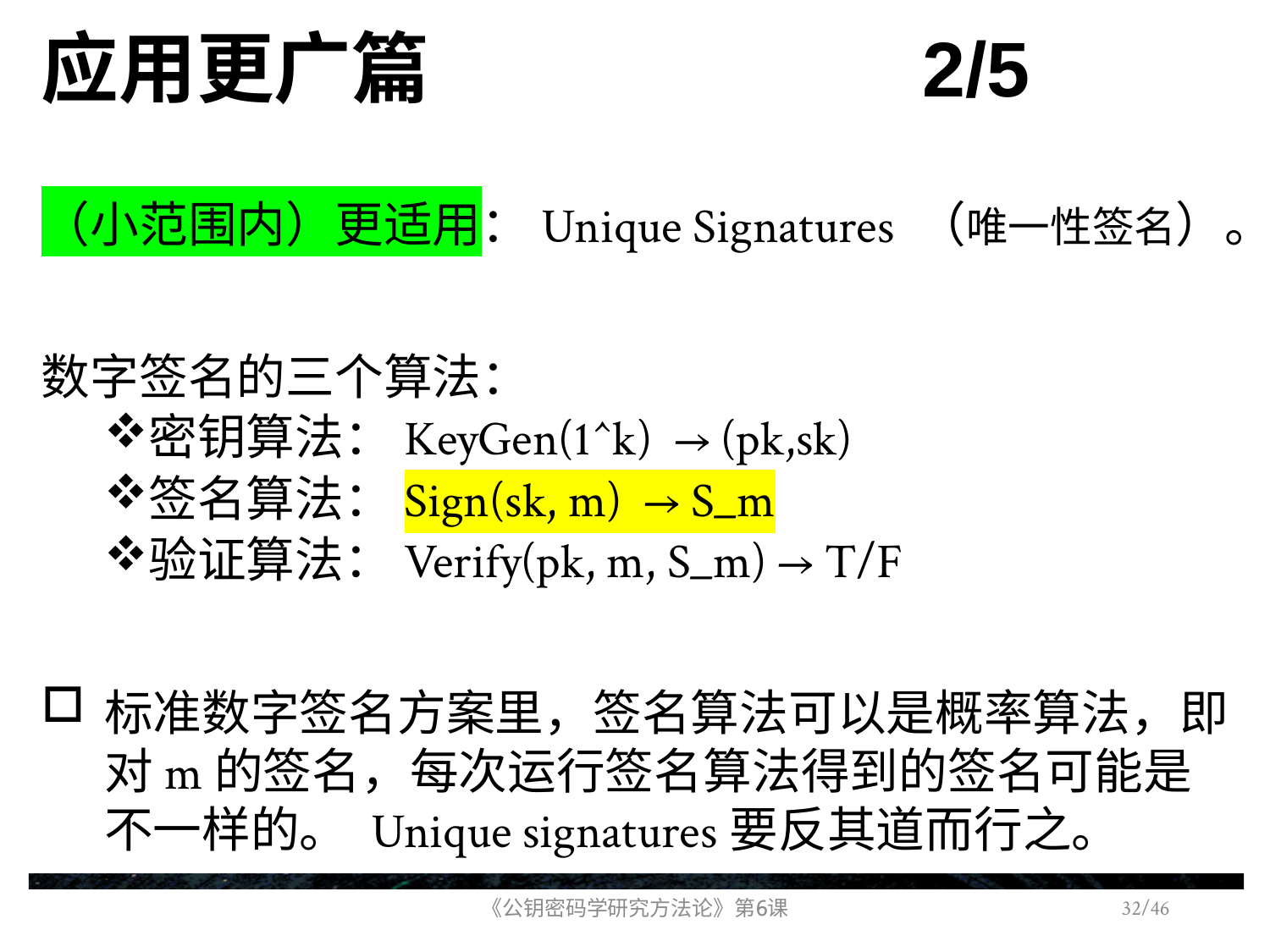

# 应用更广篇                           2/5
（小范围内）更适用：Unique Signatures （唯一性签名）。

数字签名的三个算法：
密钥算法：KeyGen(1^k)  → (pk,sk)
签名算法：Sign(sk, m)  → S_m
验证算法：Verify(pk, m, S_m) → T/F

标准数字签名方案里，签名算法可以是概率算法，即对m的签名，每次运行签名算法得到的签名可能是不一样的。 Unique signatures要反其道而行之。
《公钥密码学研究方法论》第6课
32/46